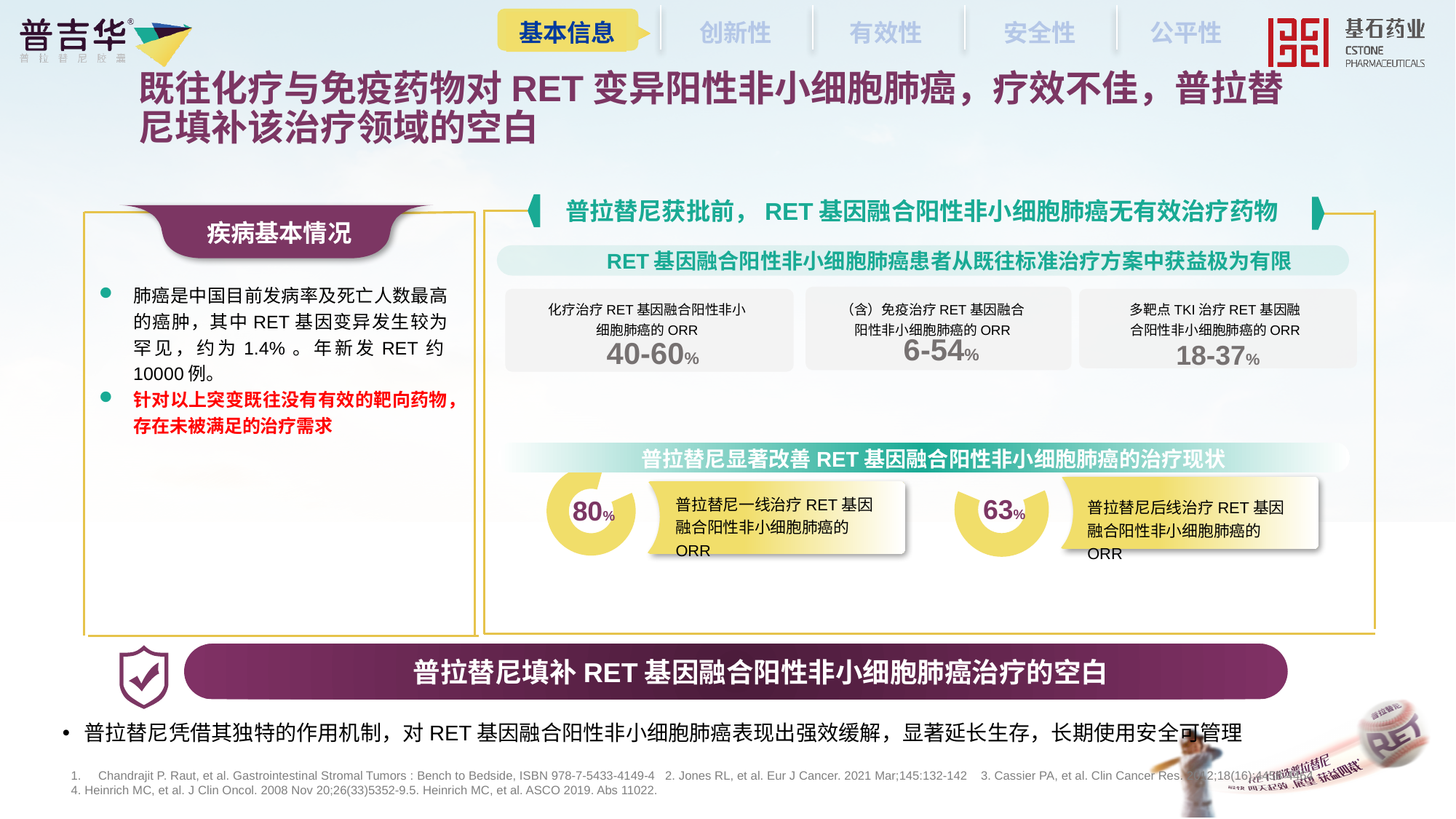

基本信息
创新性
有效性
安全性
公平性
# 既往化疗与免疫药物对RET变异阳性非小细胞肺癌，疗效不佳，普拉替尼填补该治疗领域的空白

普拉替尼获批前，RET基因融合阳性非小细胞肺癌无有效治疗药物

疾病基本情况
RET基因融合阳性非小细胞肺癌患者从既往标准治疗方案中获益极为有限

肺癌是中国目前发病率及死亡人数最高的癌肿，其中RET基因变异发生较为罕见，约为1.4%。年新发RET约10000例。
针对以上突变既往没有有效的靶向药物，存在未被满足的治疗需求

化疗治疗RET基因融合阳性非小细胞肺癌的ORR
（含）免疫治疗RET基因融合阳性非小细胞肺癌的ORR
多靶点TKI治疗RET基因融合阳性非小细胞肺癌的ORR
6-54%
40-60%
18-37%
普拉替尼显著改善RET基因融合阳性非小细胞肺癌的治疗现状

### Chart

| Category | 销售额 |
|---|---|
| 第一季度 | 63.0 |
| 第二季度 | 37.0 |

### Chart

| Category | 销售额 |
|---|---|
| 第一季度 | 86.0 |
| 第二季度 | 14.0 |

普拉替尼一线治疗RET基因融合阳性非小细胞肺癌的ORR
63%
80%
普拉替尼后线治疗RET基因融合阳性非小细胞肺癌的ORR

### Chart

| Category |
|---|
普拉替尼填补RET基因融合阳性非小细胞肺癌治疗的空白
普拉替尼凭借其独特的作用机制，对RET基因融合阳性非小细胞肺癌表现出强效缓解，显著延长生存，长期使用安全可管理
Chandrajit P. Raut, et al. Gastrointestinal Stromal Tumors : Bench to Bedside, ISBN 978-7-5433-4149-4   2. Jones RL, et al. Eur J Cancer. 2021 Mar;145:132-142    3. Cassier PA, et al. Clin Cancer Res. 2012;18(16):4458-4464
4. Heinrich MC, et al. J Clin Oncol. 2008 Nov 20;26(33)5352-9.5. Heinrich MC, et al. ASCO 2019. Abs 11022.